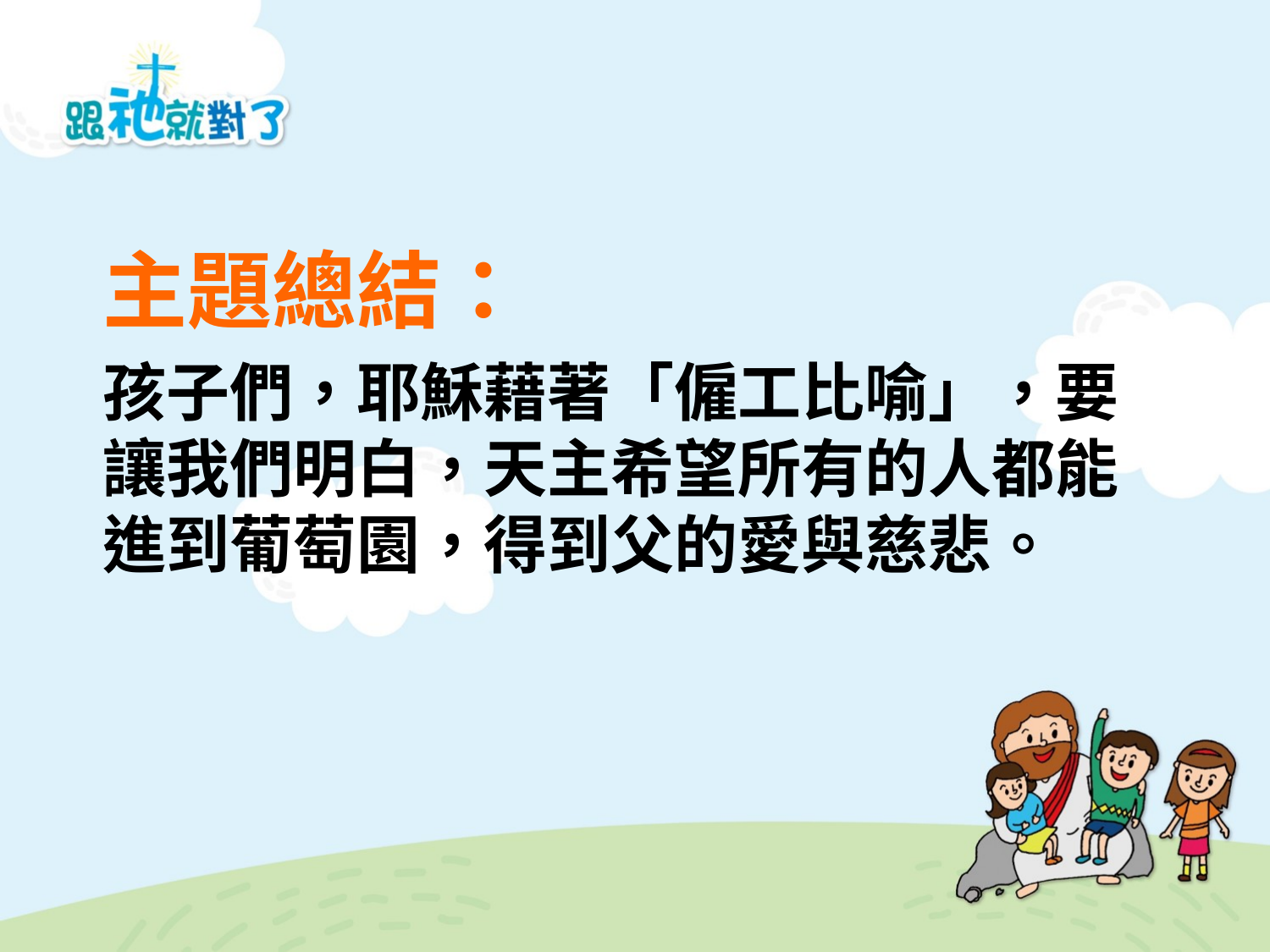

主題總結：
孩子們，耶穌藉著「僱工比喻」，要讓我們明白，天主希望所有的人都能進到葡萄園，得到父的愛與慈悲。